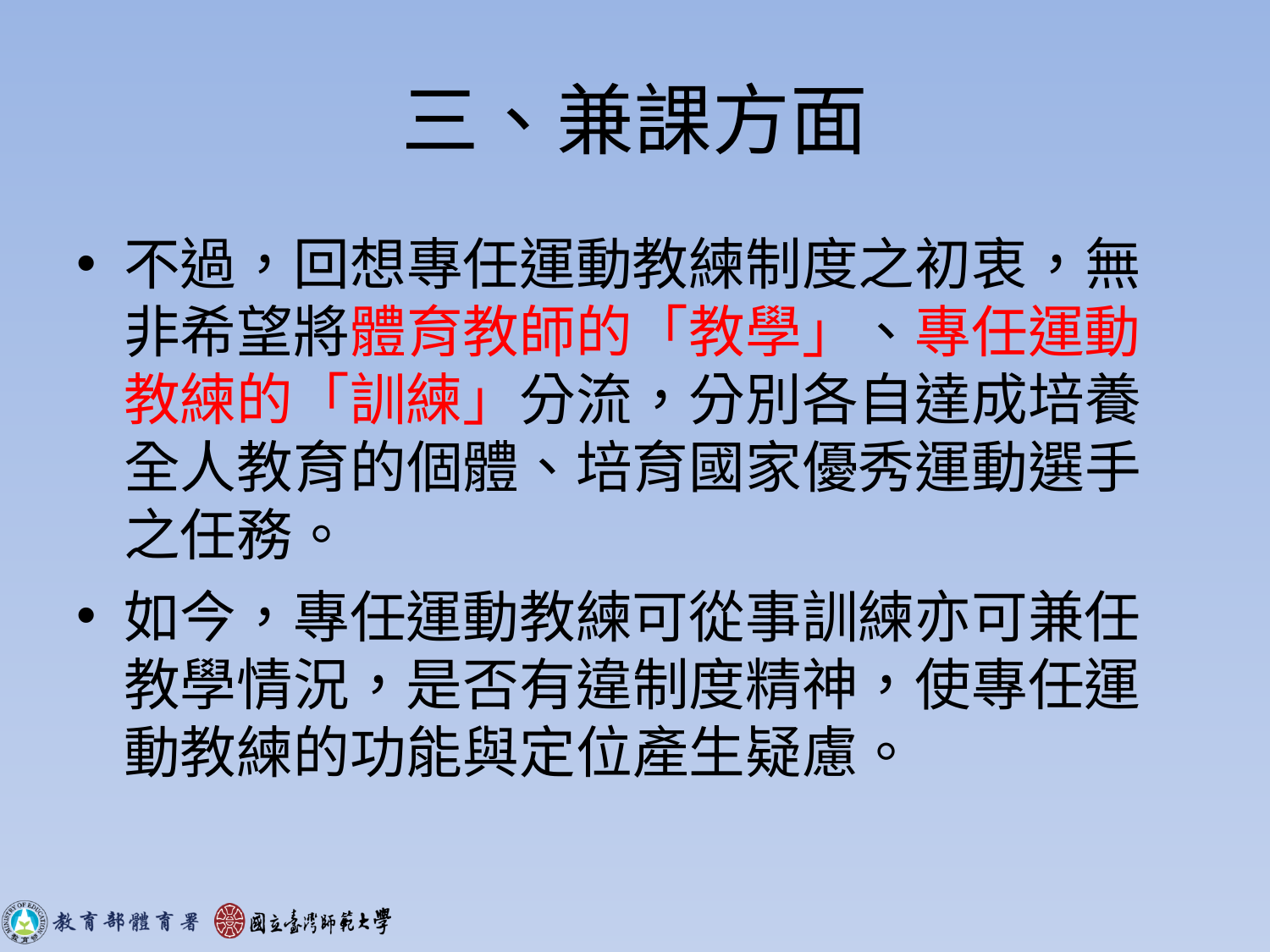

# 三、兼課方面
不過，回想專任運動教練制度之初衷，無非希望將體育教師的「教學」、專任運動教練的「訓練」分流，分別各自達成培養全人教育的個體、培育國家優秀運動選手之任務。
如今，專任運動教練可從事訓練亦可兼任教學情況，是否有違制度精神，使專任運動教練的功能與定位產生疑慮。